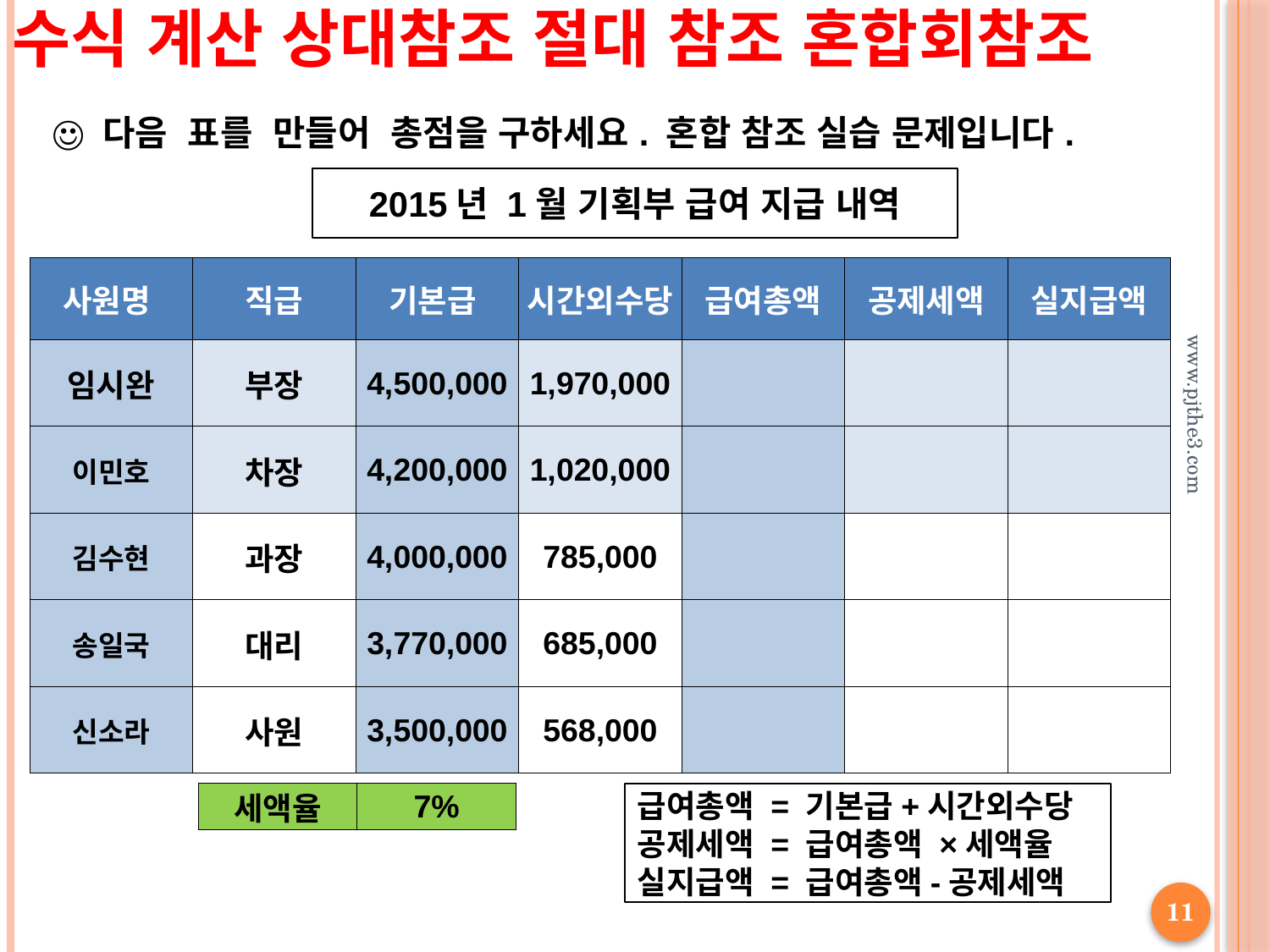

수식 계산 상대참조 절대 참조 혼합회참조
☺ 다음  표를  만들어  총점을 구하세요. 혼합 참조 실습 문제입니다.
2015년 1월 기획부 급여 지급 내역
| 사원명 | 직급 | 기본급 | 시간외수당 | 급여총액 | 공제세액 | 실지급액 |
| --- | --- | --- | --- | --- | --- | --- |
| 임시완 | 부장 | 4,500,000 | 1,970,000 |  |  |  |
| 이민호 | 차장 | 4,200,000 | 1,020,000 |  |  |  |
| 김수현 | 과장 | 4,000,000 | 785,000 |  |  |  |
| 송일국 | 대리 | 3,770,000 | 685,000 |  |  |  |
| 신소라 | 사원 | 3,500,000 | 568,000 |  |  |  |
www.pjthe3.com
| 세액율 | 7% |
| --- | --- |
급여총액 = 기본급+시간외수당
공제세액 = 급여총액 ×세액율
실지급액 = 급여총액-공제세액
11